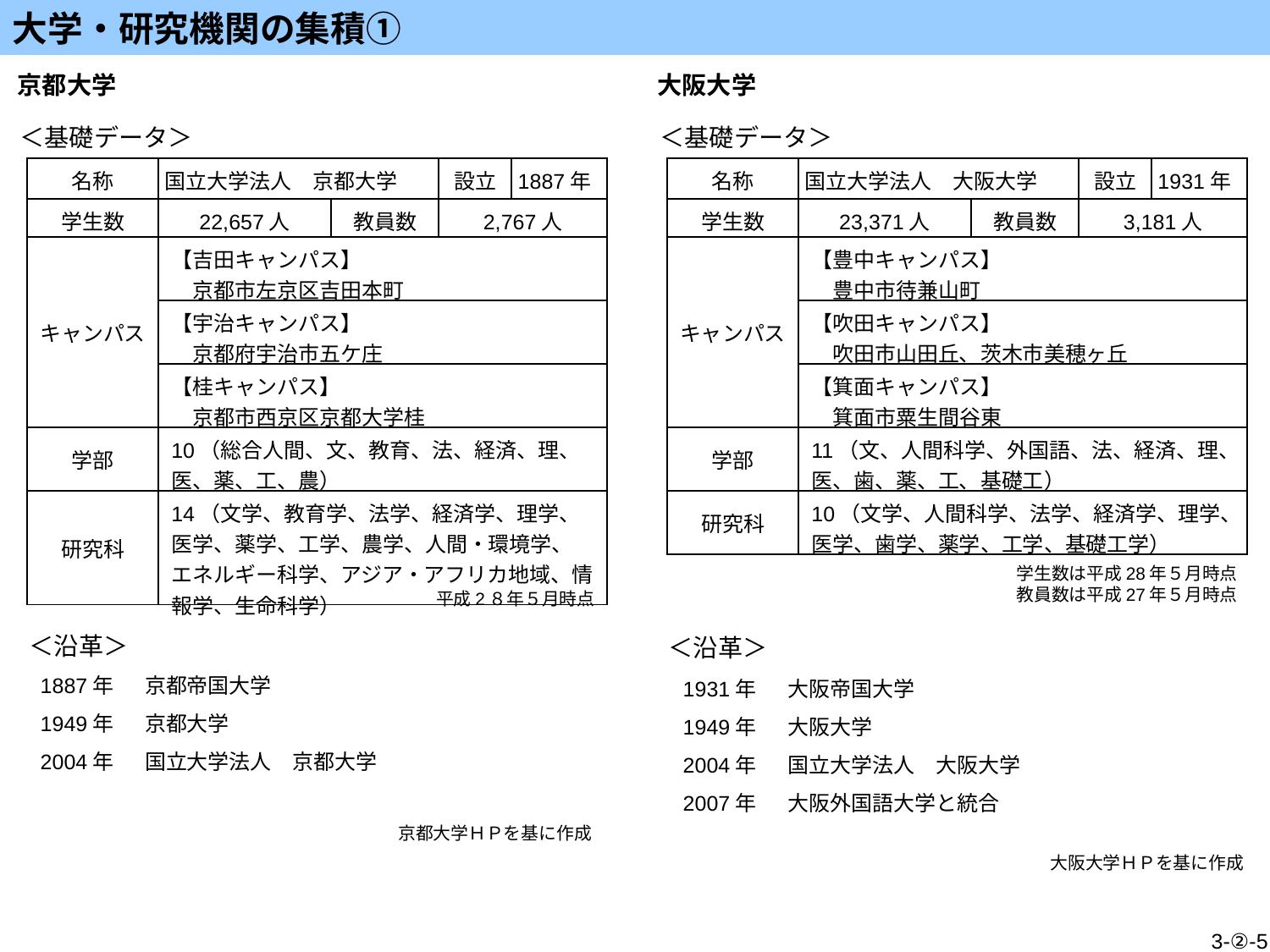

大学・研究機関の集積①
京都大学
大阪大学
＜基礎データ＞
＜基礎データ＞
| 名称 | 国立大学法人　京都大学 |  | 設立 | 1887年 |
| --- | --- | --- | --- | --- |
| 学生数 | 22,657人 | 教員数 | 2,767人 |  |
| キャンパス | 【吉田キャンパス】 　京都市左京区吉田本町 |  |  |  |
|  | 【宇治キャンパス】 　京都府宇治市五ケ庄 |  |  |  |
|  | 【桂キャンパス】 　京都市西京区京都大学桂 |  |  |  |
| 学部 | 10（総合人間、文、教育、法、経済、理、医、薬、工、農） |  |  |  |
| 研究科 | 14（文学、教育学、法学、経済学、理学、医学、薬学、工学、農学、人間・環境学、エネルギー科学、アジア・アフリカ地域、情報学、生命科学） |  |  |  |
| 名称 | 国立大学法人　大阪大学 |  | 設立 | 1931年 |
| --- | --- | --- | --- | --- |
| 学生数 | 23,371人 | 教員数 | 3,181人 |  |
| キャンパス | 【豊中キャンパス】 　豊中市待兼山町 |  |  |  |
|  | 【吹田キャンパス】 　吹田市山田丘、茨木市美穂ヶ丘 |  |  |  |
|  | 【箕面キャンパス】 　箕面市粟生間谷東 |  |  |  |
| 学部 | 11（文、人間科学、外国語、法、経済、理、医、歯、薬、工、基礎工） |  |  |  |
| 研究科 | 10（文学、人間科学、法学、経済学、理学、医学、歯学、薬学、工学、基礎工学） |  |  |  |
学生数は平成28年５月時点
教員数は平成27年５月時点
平成2８年５月時点
＜沿革＞
＜沿革＞
| 1887年 | 京都帝国大学 |
| --- | --- |
| 1949年 | 京都大学 |
| 2004年 | 国立大学法人　京都大学 |
| 1931年 | 大阪帝国大学 |
| --- | --- |
| 1949年 | 大阪大学 |
| 2004年 | 国立大学法人　大阪大学 |
| 2007年 | 大阪外国語大学と統合 |
京都大学ＨＰを基に作成
大阪大学ＨＰを基に作成
冊子「京都大学概要　2015」より
3-②-5